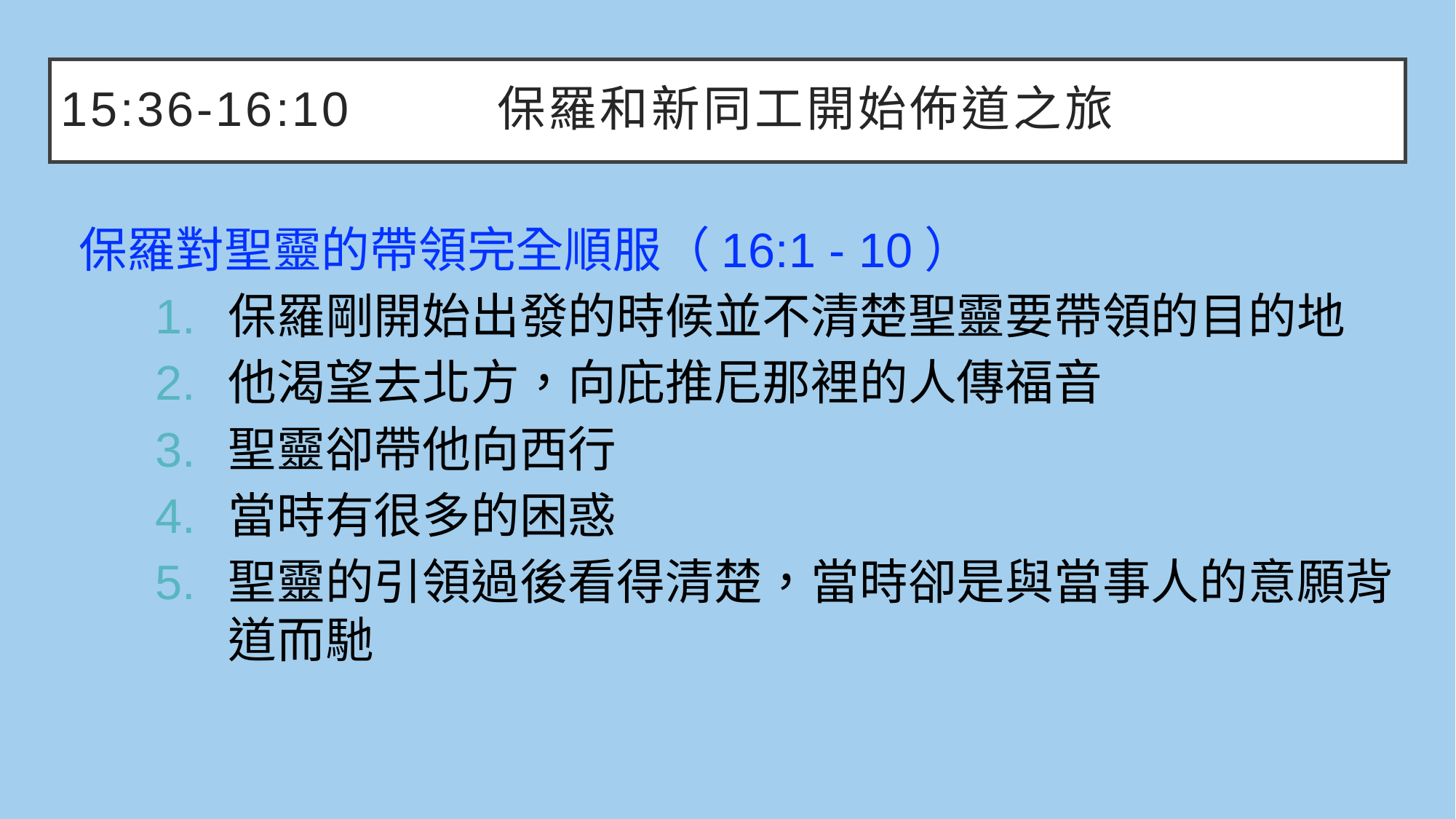

# 15:36-16:10		保羅和新同工開始佈道之旅
保羅對聖靈的帶領完全順服（16:1 - 10）
保羅剛開始出發的時候並不清楚聖靈要帶領的目的地
他渴望去北方，向庇推尼那裡的人傳福音
聖靈卻帶他向西行
當時有很多的困惑
聖靈的引領過後看得清楚，當時卻是與當事人的意願背道而馳